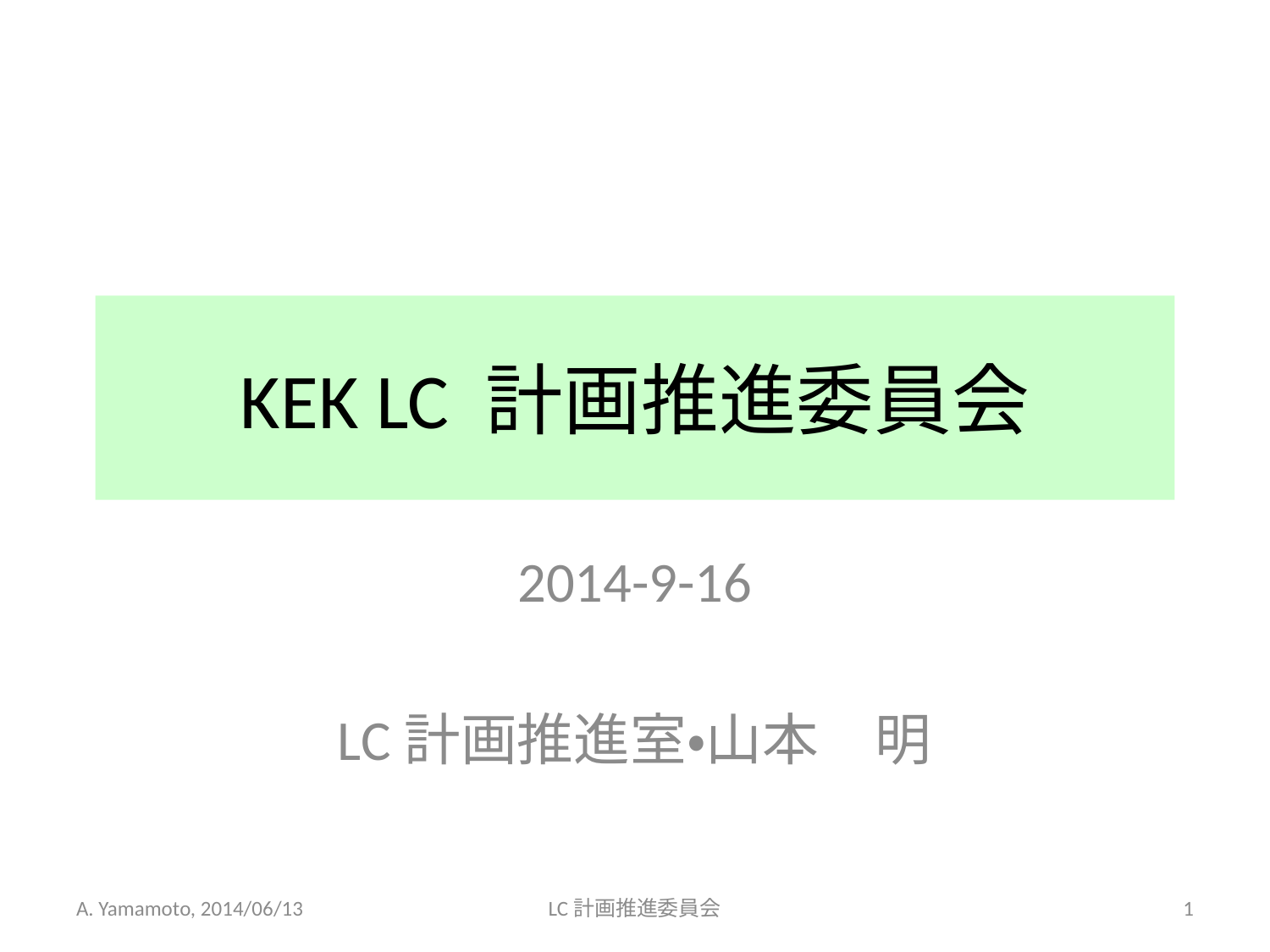

# KEK LC 計画推進委員会
2014-9-16

LC計画推進室・山本　明

A. Yamamoto, 2014/06/13
LC計画推進委員会
1